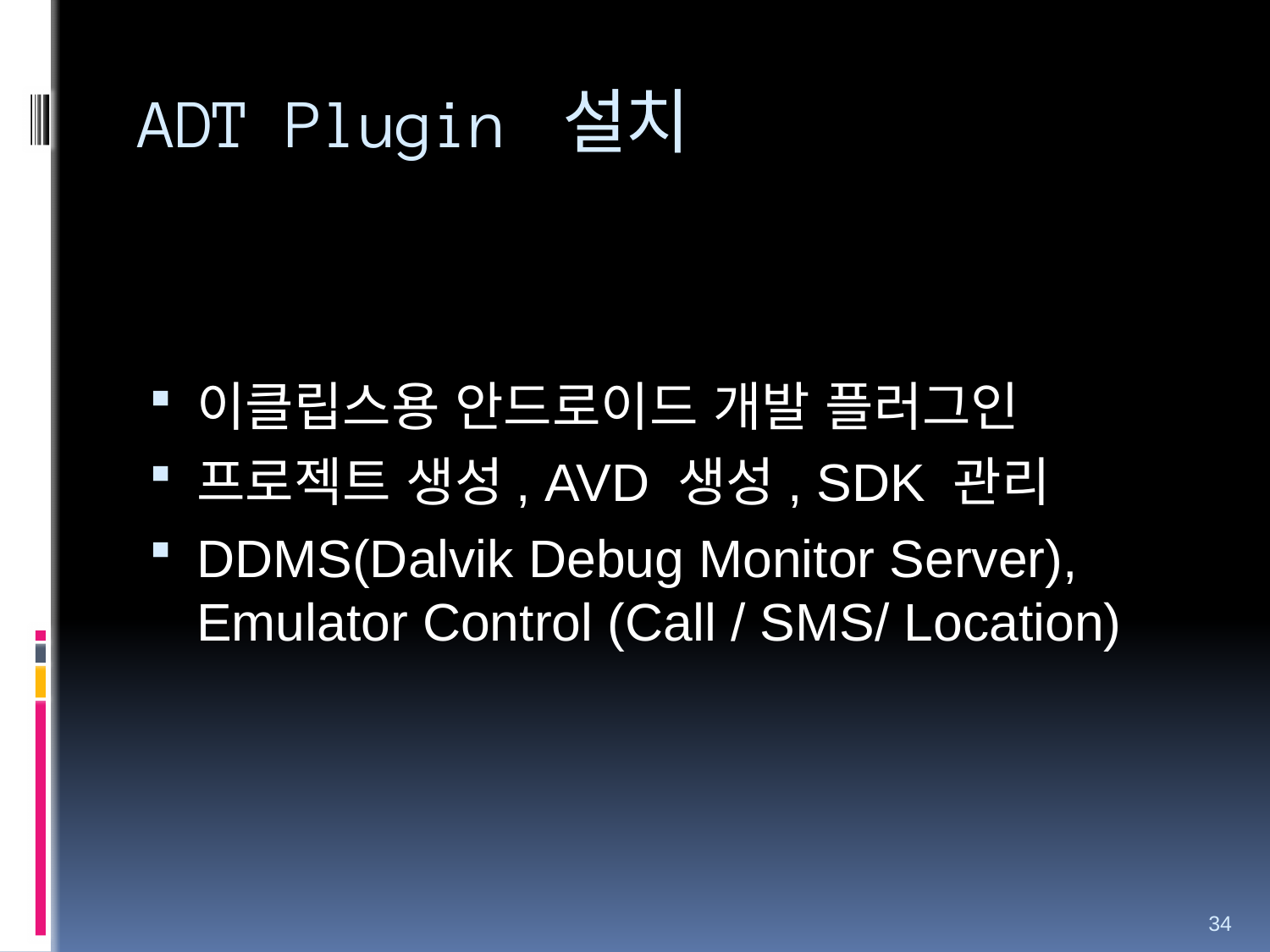

# ADT Plugin 설치
이클립스용 안드로이드 개발 플러그인
프로젝트 생성, AVD 생성, SDK 관리
DDMS(Dalvik Debug Monitor Server), Emulator Control (Call / SMS/ Location)
34